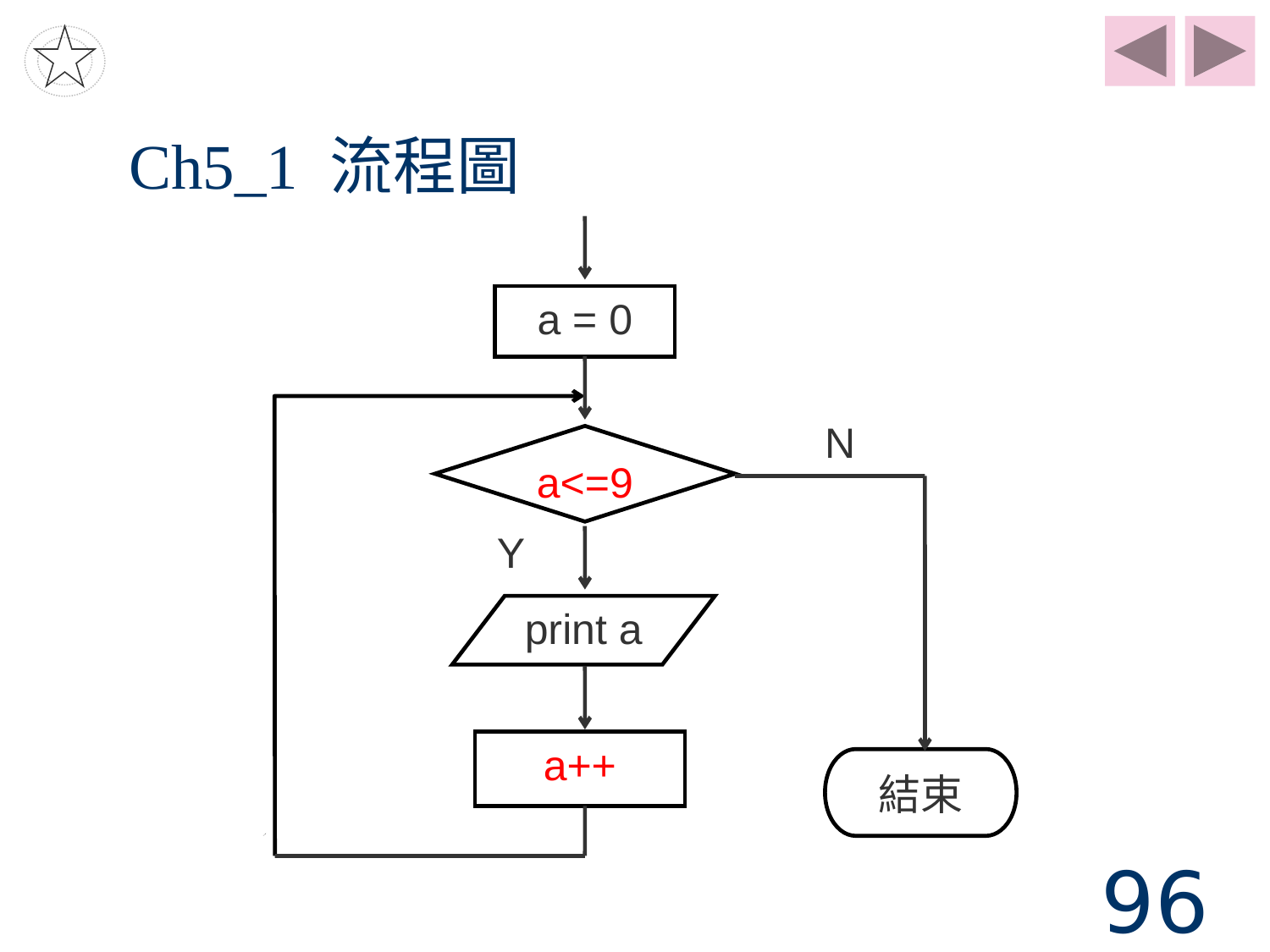

# Ch5_1 流程圖

a = 0

N
a<=9

Y

print a

a++
結束

96